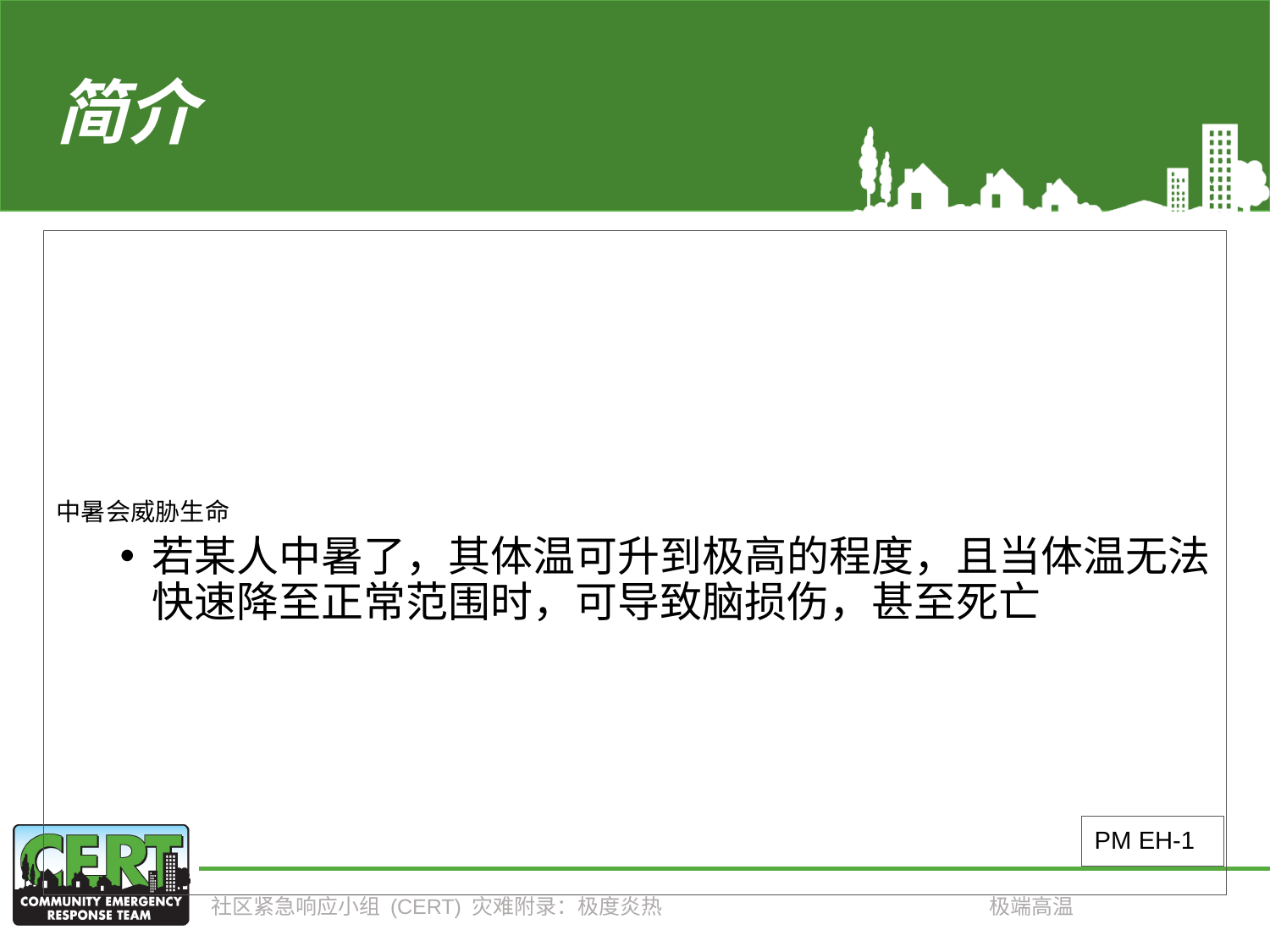

# 简介
中暑会威胁生命
若某人中暑了，其体温可升到极高的程度，且当体温无法快速降至正常范围时，可导致脑损伤，甚至死亡
PM EH-1
社区紧急响应小组 (CERT) 灾难附录：极度炎热
极端高温